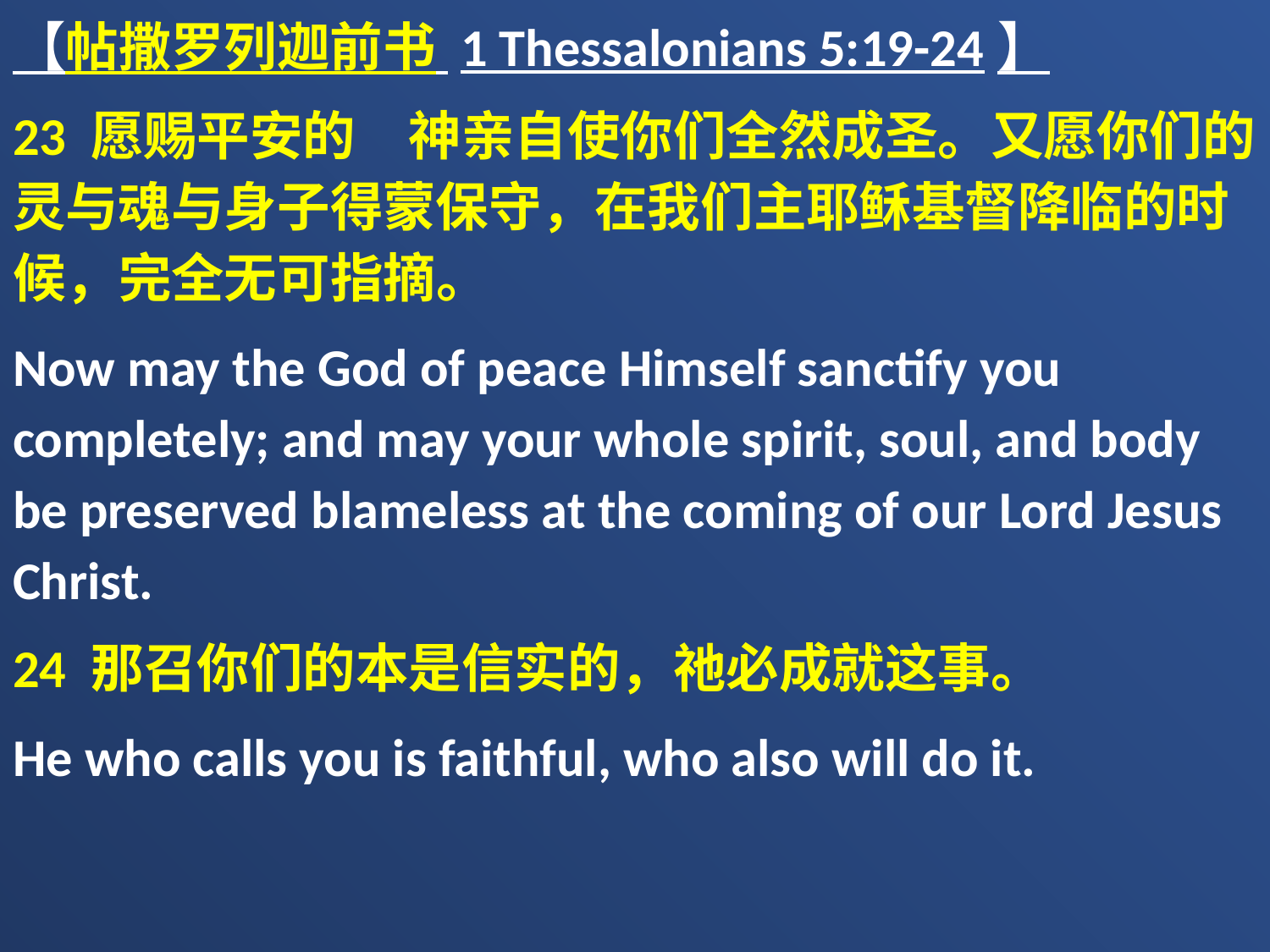

【帖撒罗列迦前书 1 Thessalonians 5:19-24】
23 愿赐平安的　神亲自使你们全然成圣。又愿你们的灵与魂与身子得蒙保守，在我们主耶稣基督降临的时候，完全无可指摘。
Now may the God of peace Himself sanctify you completely; and may your whole spirit, soul, and body be preserved blameless at the coming of our Lord Jesus Christ.
24 那召你们的本是信实的，祂必成就这事。
He who calls you is faithful, who also will do it.